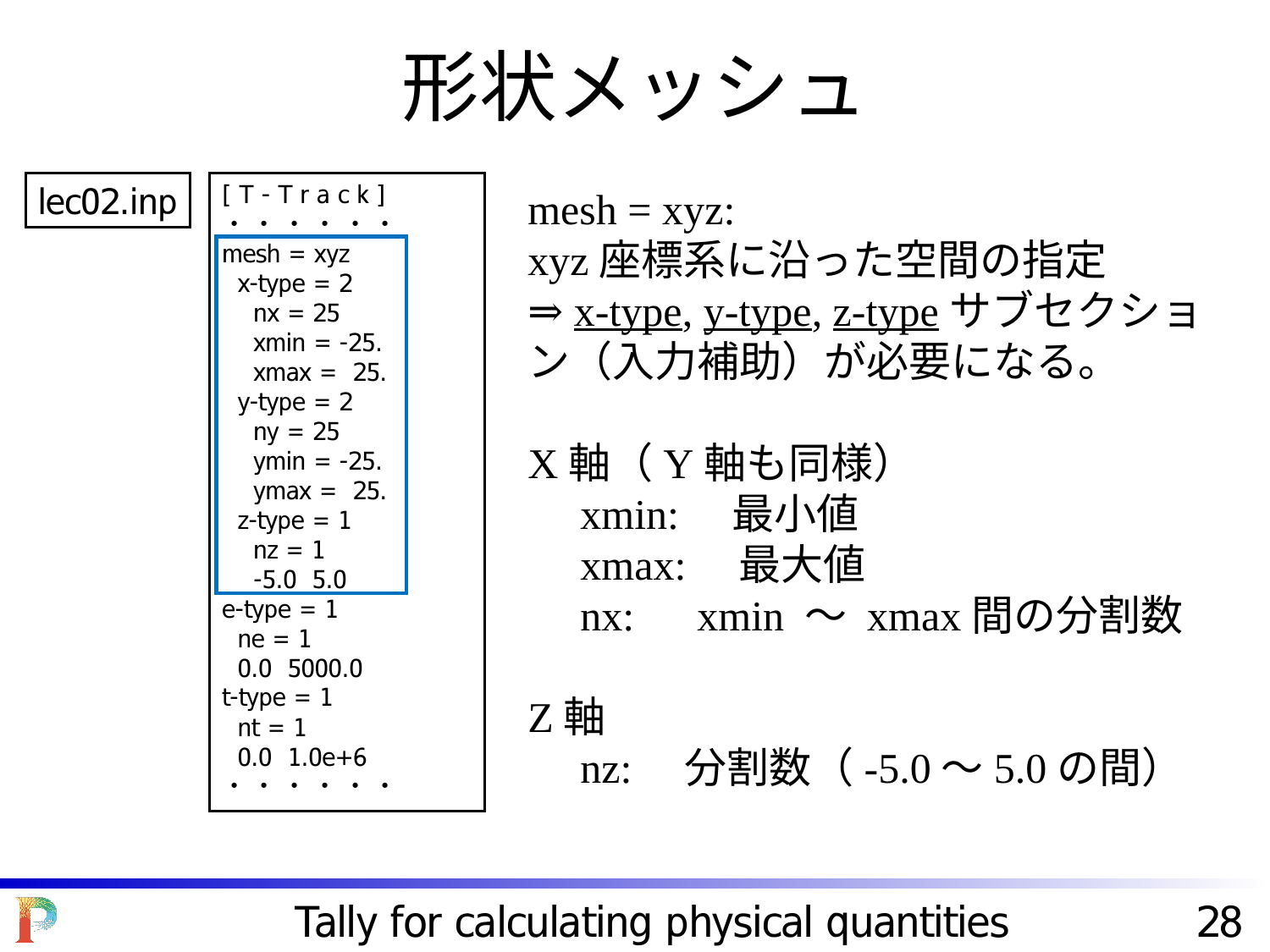

形状メッシュ
lec02.inp
[ T - T r a c k ]
・ ・ ・ ・ ・ ・
mesh = xyz
  x-type = 2
    nx = 25
    xmin = -25.
    xmax =  25.
  y-type = 2
    ny = 25
    ymin = -25.
    ymax =  25.
  z-type = 1
    nz = 1
    -5.0  5.0
e-type = 1
  ne = 1
  0.0  5000.0
t-type = 1
  nt = 1
  0.0  1.0e+6
・ ・ ・ ・ ・ ・
mesh = xyz:
xyz座標系に沿った空間の指定
⇒ x-type, y-type, z-typeサブセクション（入力補助）が必要になる。

X軸（Y軸も同様）
　xmin:　最小値
　xmax:　最大値
　nx:　xmin ～ xmax間の分割数

Z軸
　nz:　分割数（-5.0～5.0の間）

Tally for calculating physical quantities